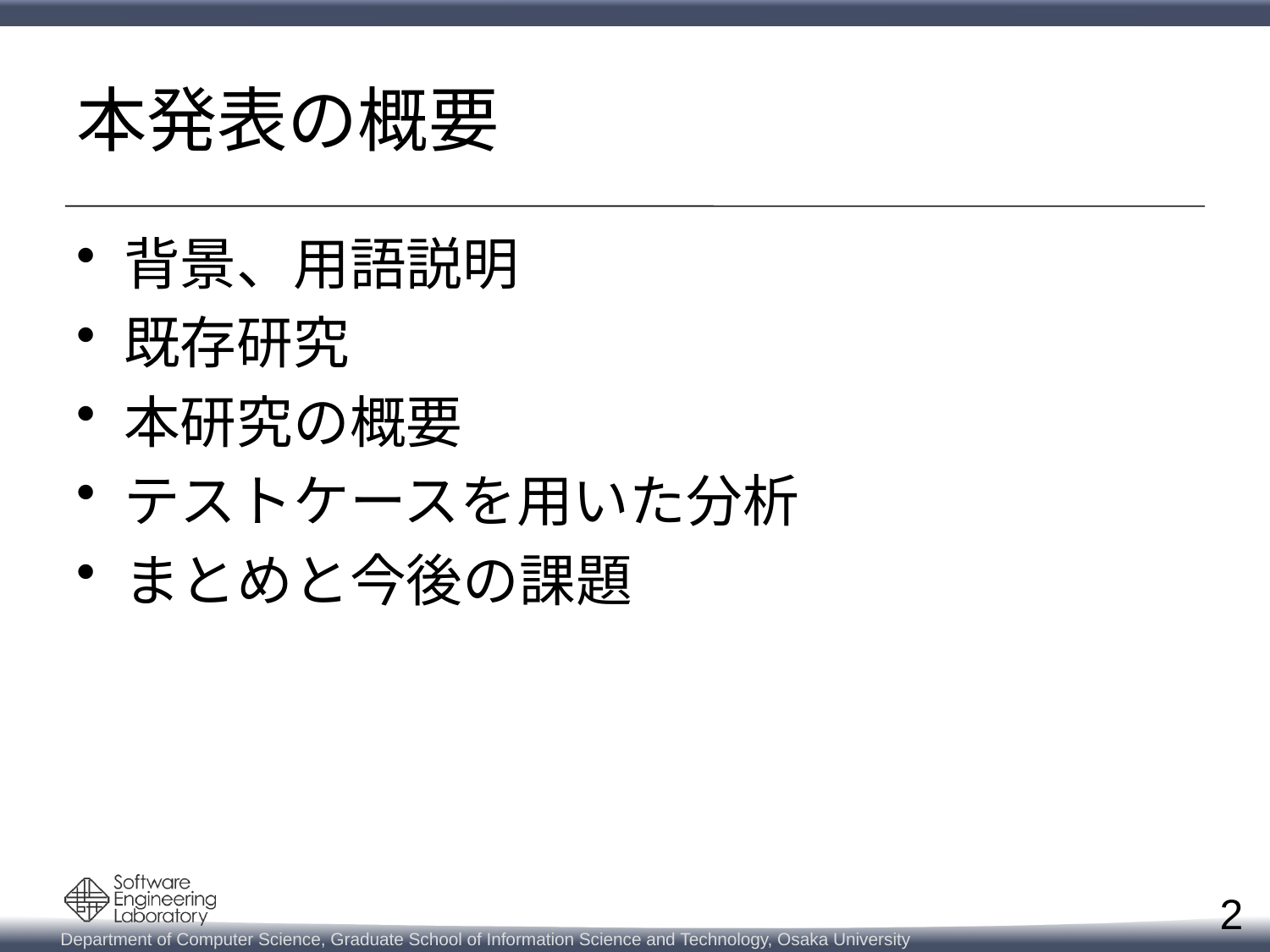

# 本発表の概要
背景、用語説明
既存研究
本研究の概要
テストケースを用いた分析
まとめと今後の課題

2